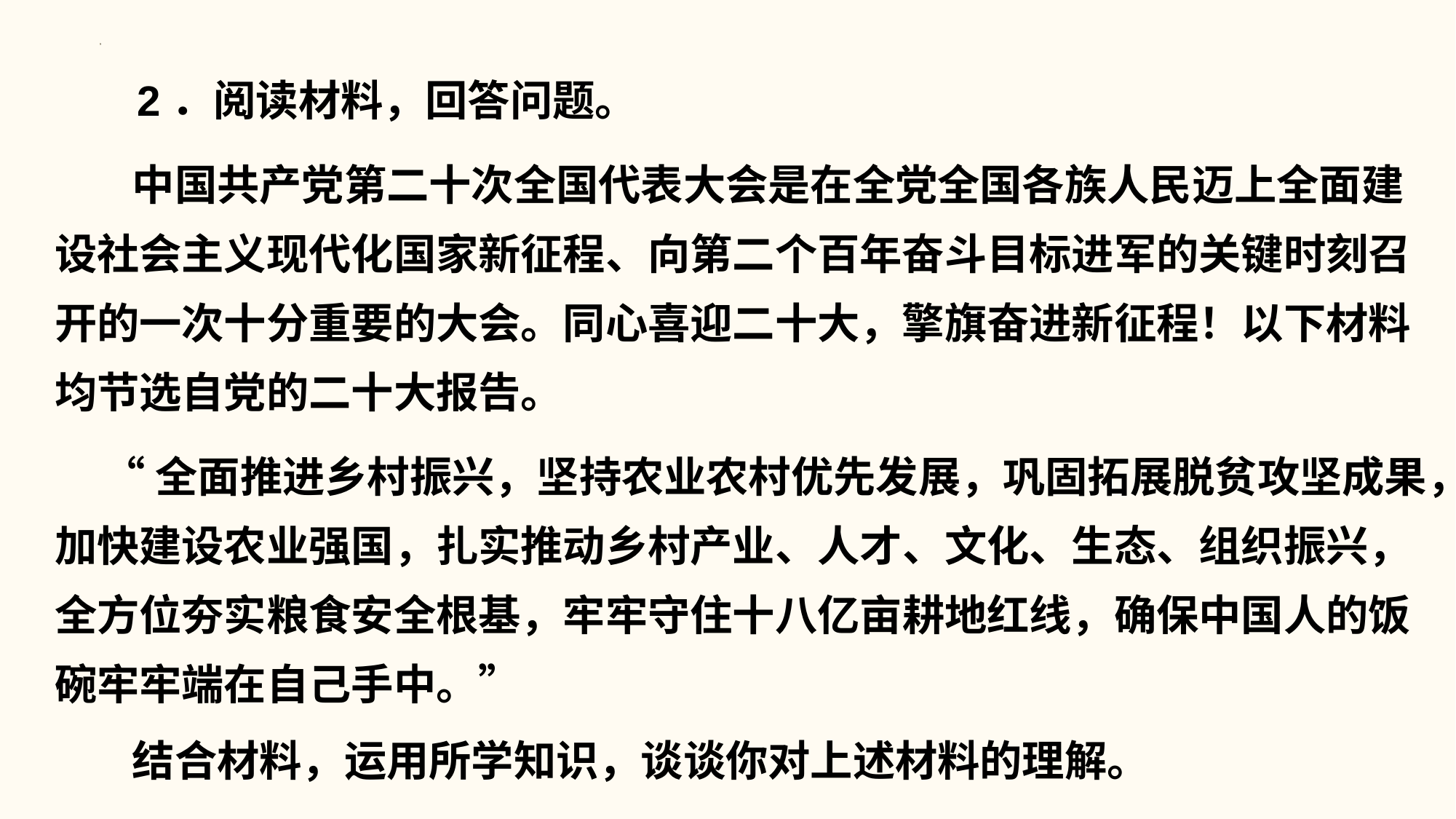

2．阅读材料，回答问题。
       中国共产党第二十次全国代表大会是在全党全国各族人民迈上全面建设社会主义现代化国家新征程、向第二个百年奋斗目标进军的关键时刻召开的一次十分重要的大会。同心喜迎二十大，擎旗奋进新征程！以下材料均节选自党的二十大报告。
     “全面推进乡村振兴，坚持农业农村优先发展，巩固拓展脱贫攻坚成果，加快建设农业强国，扎实推动乡村产业、人才、文化、生态、组织振兴，全方位夯实粮食安全根基，牢牢守住十八亿亩耕地红线，确保中国人的饭碗牢牢端在自己手中。”
       结合材料，运用所学知识，谈谈你对上述材料的理解。